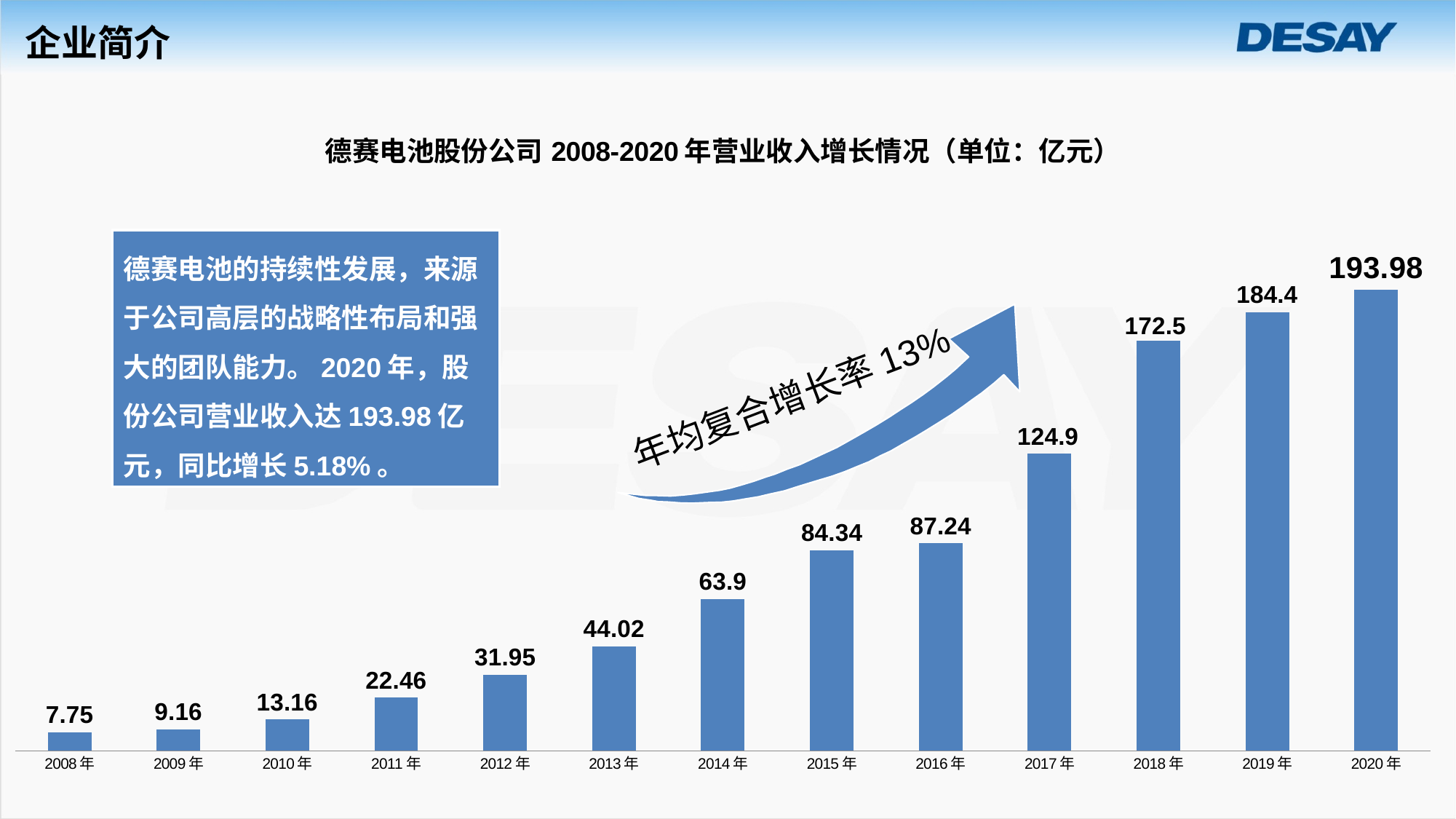

企业简介

### Chart: 德赛电池股份公司2008-2020年营业收入增长情况（单位：亿元）

| Category |  |
|---|---|
| 2008年 | 7.75 |
| 2009年 | 9.16 |
| 2010年 | 13.16 |
| 2011年 | 22.46 |
| 2012年 | 31.95 |
| 2013年 | 44.02 |
| 2014年 | 63.9 |
| 2015年 | 84.34 |
| 2016年 | 87.24 |
| 2017年 | 124.9 |
| 2018年 | 172.5 |
| 2019年 | 184.4 |
| 2020年 | 193.98 |
德赛电池的持续性发展，来源于公司高层的战略性布局和强大的团队能力。2020年，股份公司营业收入达193.98亿元，同比增长5.18%。
年均复合增长率13%